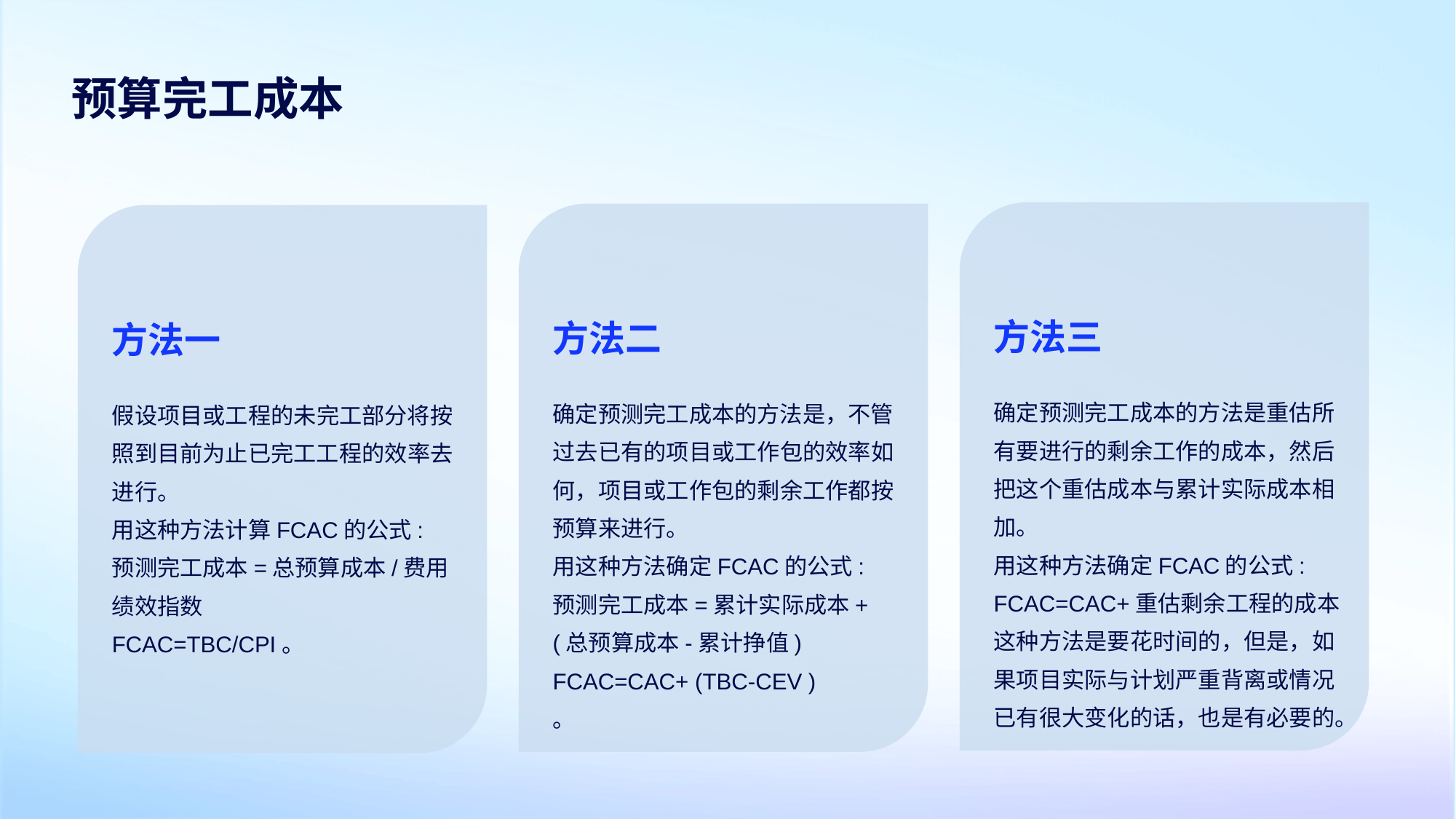

预算完工成本

方法三
方法二
方法一
确定预测完工成本的方法是重估所有要进行的剩余工作的成本，然后把这个重估成本与累计实际成本相加。
用这种方法确定FCAC的公式:
FCAC=CAC+重估剩余工程的成本
这种方法是要花时间的，但是，如果项目实际与计划严重背离或情况已有很大变化的话，也是有必要的。
确定预测完工成本的方法是，不管过去已有的项目或工作包的效率如何，项目或工作包的剩余工作都按预算来进行。
用这种方法确定FCAC的公式:
预测完工成本=累计实际成本+(总预算成本-累计挣值)
FCAC=CAC+ (TBC-CEV )
。
假设项目或工程的未完工部分将按照到目前为止已完工工程的效率去进行。
用这种方法计算FCAC的公式:
预测完工成本=总预算成本/费用绩效指数
FCAC=TBC/CPI。